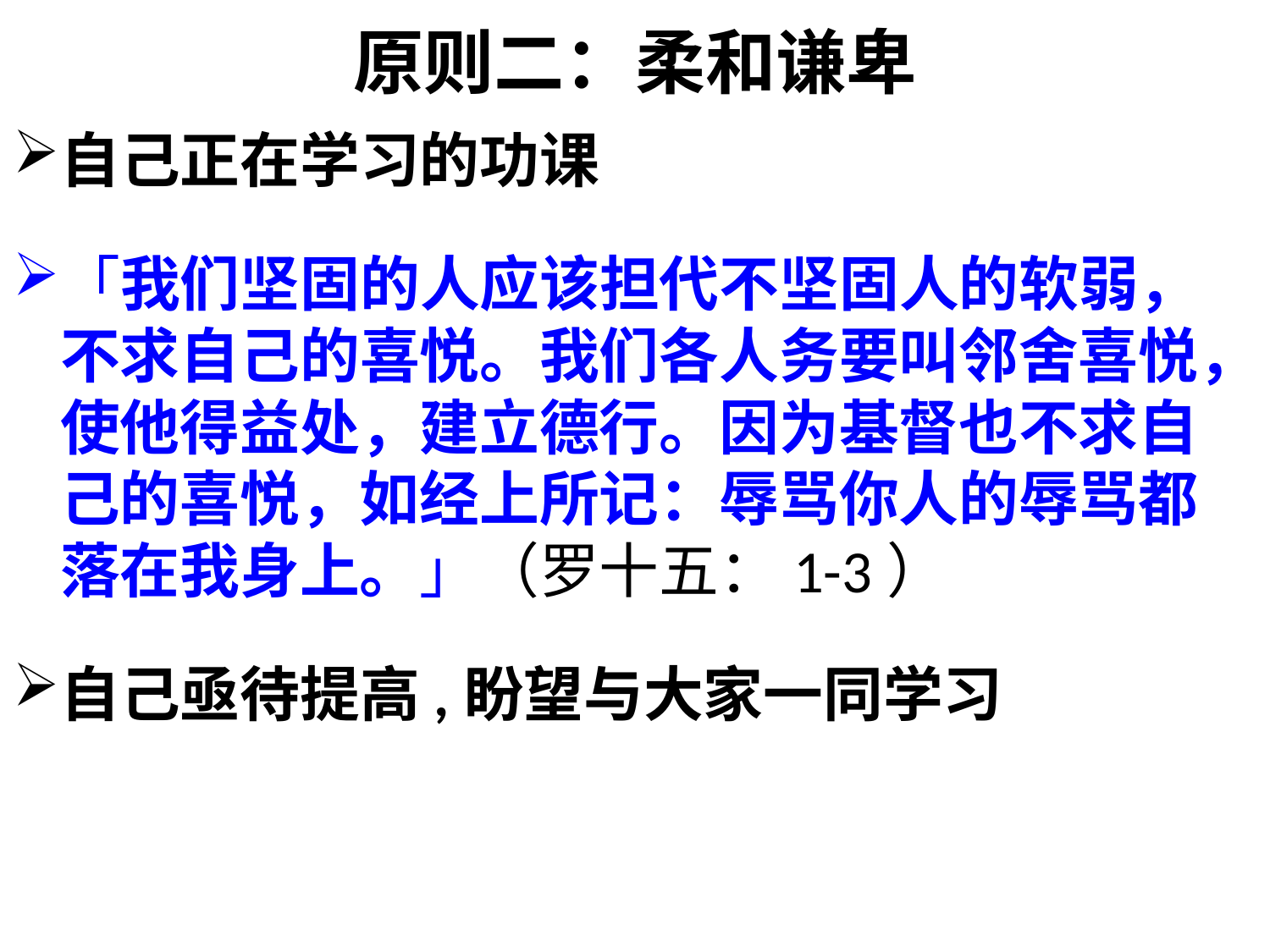

# 原则二：柔和谦卑
自己正在学习的功课

「我们坚固的人应该担代不坚固人的软弱，不求自己的喜悦。我们各人务要叫邻舍喜悦，使他得益处，建立德行。因为基督也不求自己的喜悦，如经上所记：辱骂你人的辱骂都落在我身上。」（罗十五：1-3）

自己亟待提高,盼望与大家一同学习